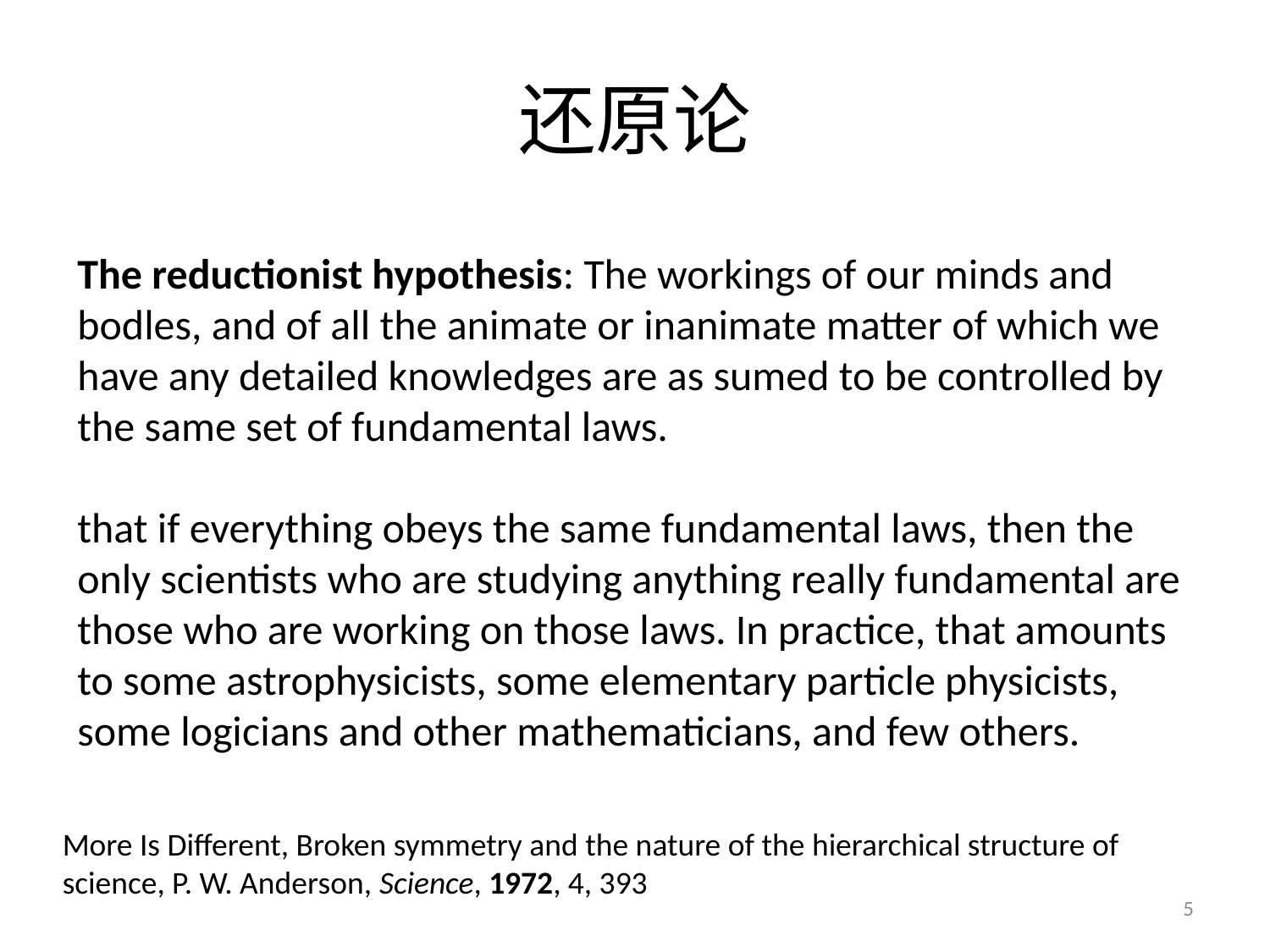

# 还原论
The reductionist hypothesis: The workings of our minds and bodles, and of all the animate or inanimate matter of which we have any detailed knowledges are as sumed to be controlled by the same set of fundamental laws.
that if everything obeys the same fundamental laws, then the only scientists who are studying anything really fundamental are those who are working on those laws. In practice, that amounts to some astrophysicists, some elementary particle physicists, some logicians and other mathematicians, and few others.
More Is Different, Broken symmetry and the nature of the hierarchical structure of science, P. W. Anderson, Science, 1972, 4, 393
5